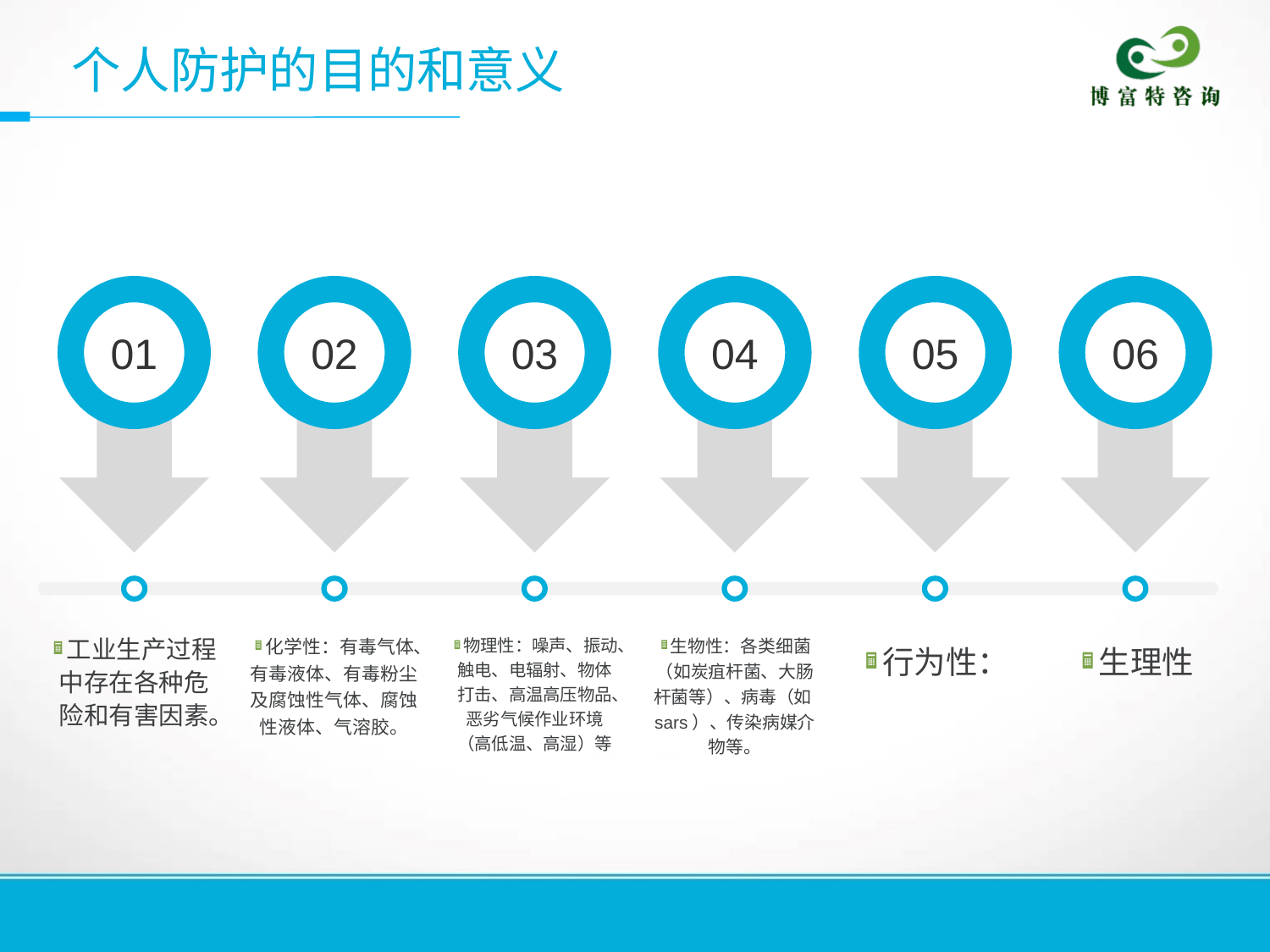

个人防护的目的和意义
01
02
03
04
05
06

工业生产过程中存在各种危险和有害因素。
化学性：有毒气体、有毒液体、有毒粉尘及腐蚀性气体、腐蚀性液体、气溶胶。
物理性：噪声、振动、触电、电辐射、物体打击、高温高压物品、恶劣气候作业环境（高低温、高湿）等
生物性：各类细菌（如炭疽杆菌、大肠杆菌等）、病毒（如sars）、传染病媒介物等。
行为性：
生理性